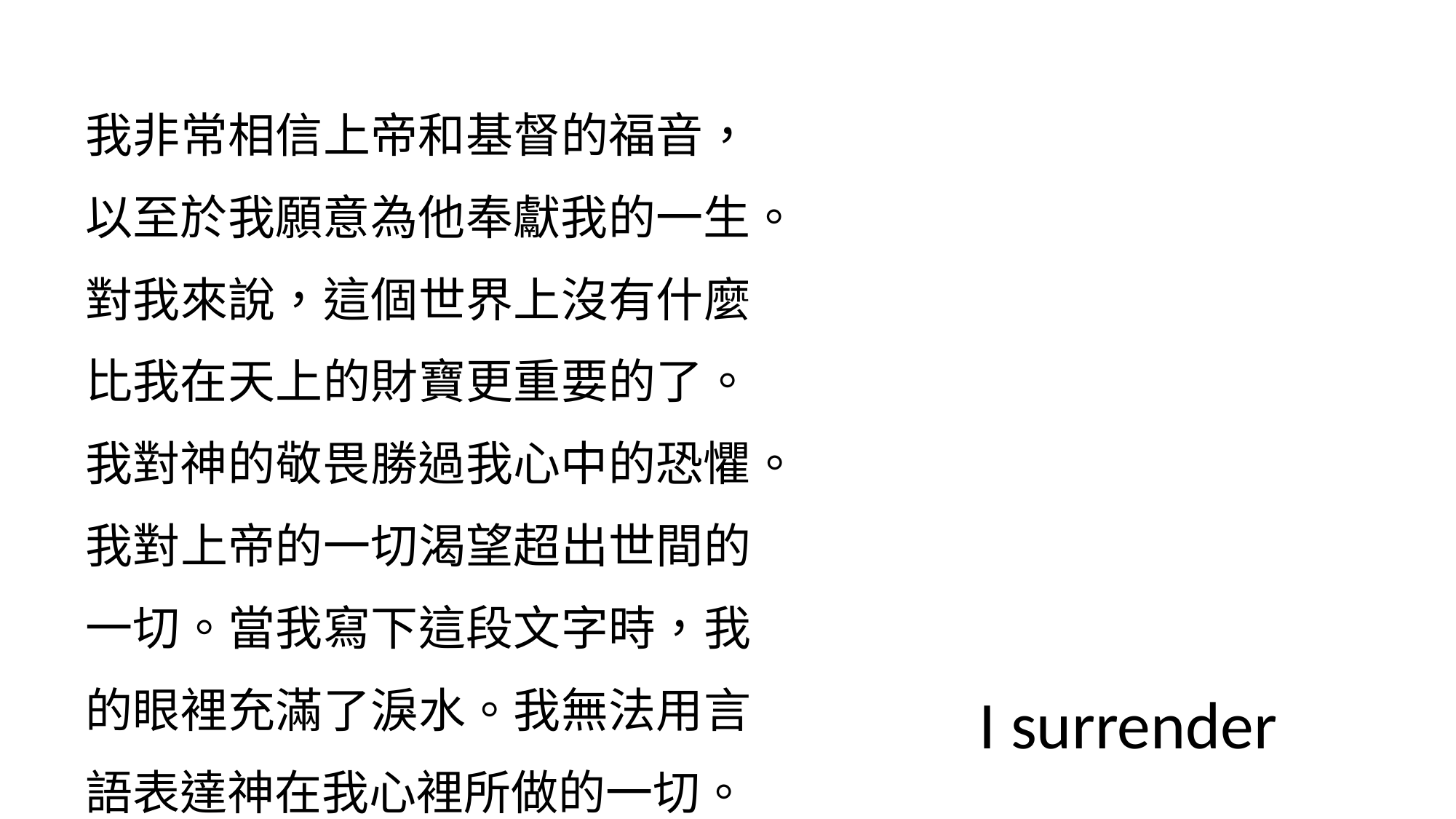

我非常相信上帝和基督的福音，以至於我願意為他奉獻我的一生。對我來說，這個世界上沒有什麼比我在天上的財寶更重要的了。我對神的敬畏勝過我心中的恐懼。我對上帝的一切渴望超出世間的一切。當我寫下這段文字時，我的眼裡充滿了淚水。我無法用言語表達神在我心裡所做的一切。
I surrender